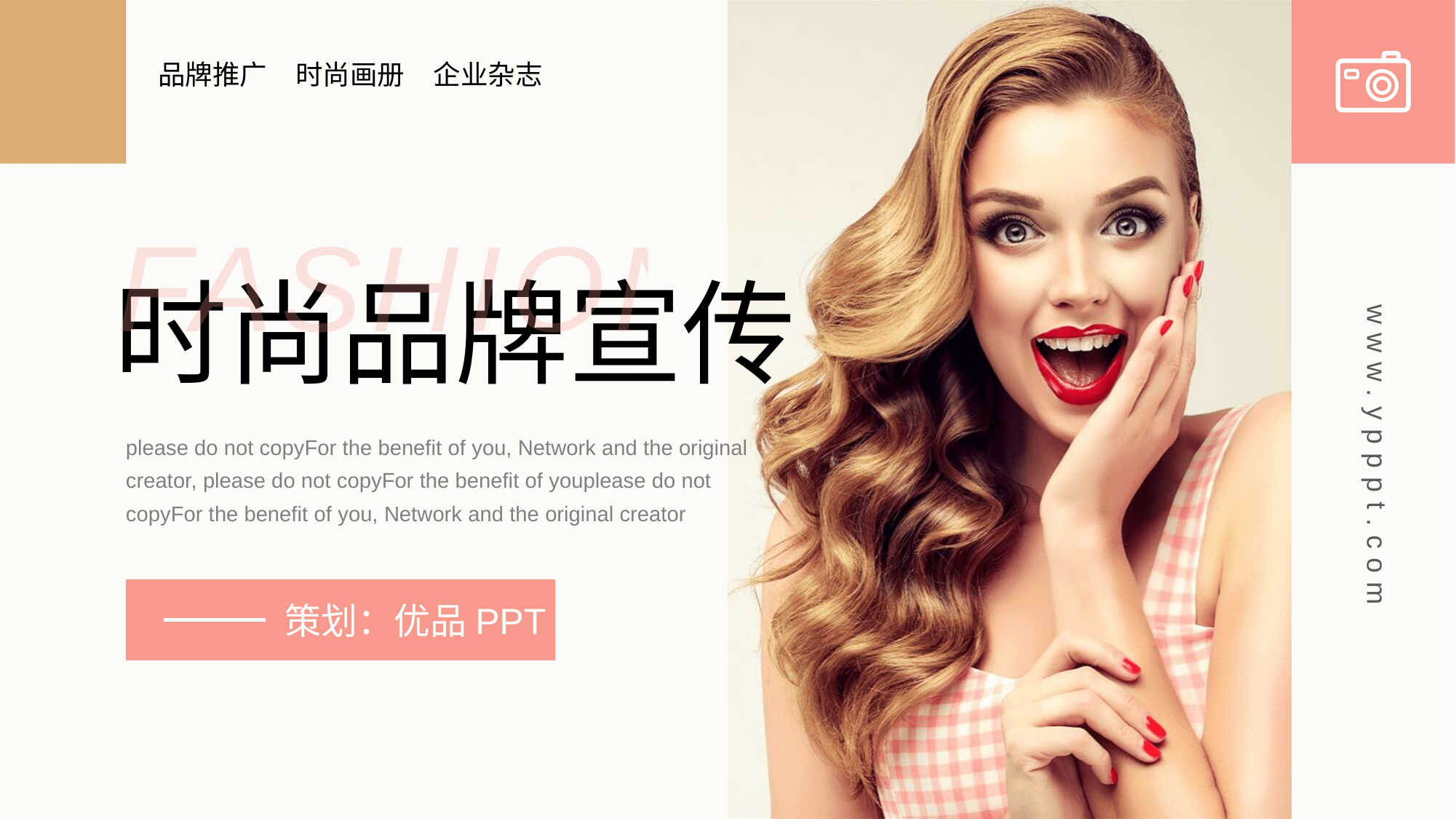

品牌推广
时尚画册
企业杂志
FASHION
时尚品牌宣传
please do not copyFor the benefit of you, Network and the original creator, please do not copyFor the benefit of youplease do not copyFor the benefit of you, Network and the original creator
www.ypppt.com

策划：优品PPT